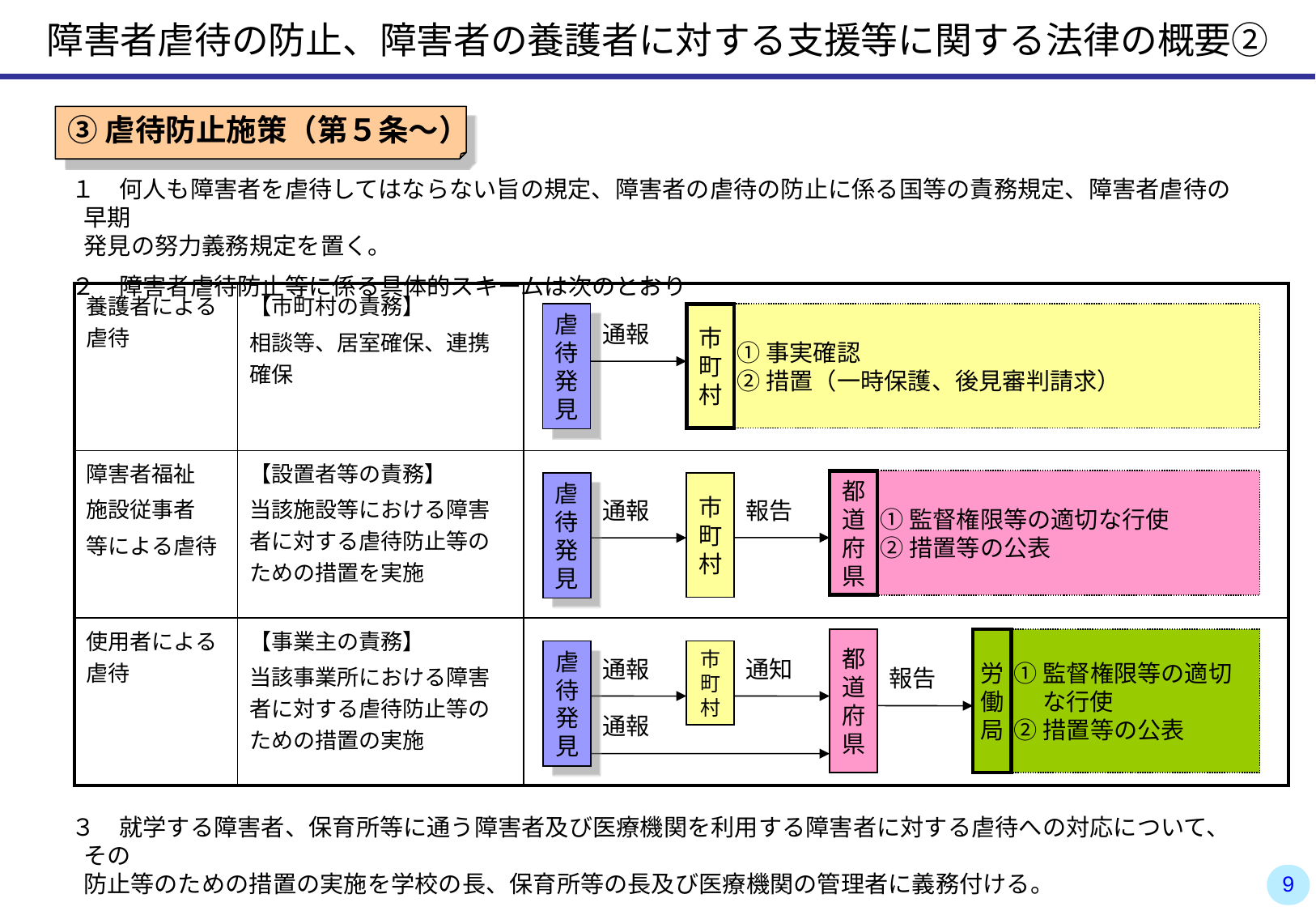

障害者虐待の防止、障害者の養護者に対する支援等に関する法律の概要②
③虐待防止施策（第５条～）
１　何人も障害者を虐待してはならない旨の規定、障害者の虐待の防止に係る国等の責務規定、障害者虐待の早期
発見の努力義務規定を置く。
２　障害者虐待防止等に係る具体的スキームは次のとおり
| 養護者による虐待 | 【市町村の責務】 相談等、居室確保、連携確保 |  |
| --- | --- | --- |
| 障害者福祉 施設従事者 等による虐待 | 【設置者等の責務】 当該施設等における障害者に対する虐待防止等のための措置を実施 |  |
| 使用者による虐待 | 【事業主の責務】 当該事業所における障害者に対する虐待防止等のための措置の実施 |  |
虐待発見
市
町
村
①事実確認
②措置（一時保護、後見審判請求）
通報

都
道
府
県
①監督権限等の適切な行使
②措置等の公表
虐待発見
市
町
村
通報
報告

都
道
府
県
労
働
局
①監督権限等の適切
　 な行使
②措置等の公表
虐待発見
市
町
村
通報
通知
報告

通報

３　就学する障害者、保育所等に通う障害者及び医療機関を利用する障害者に対する虐待への対応について、その
防止等のための措置の実施を学校の長、保育所等の長及び医療機関の管理者に義務付ける。
9